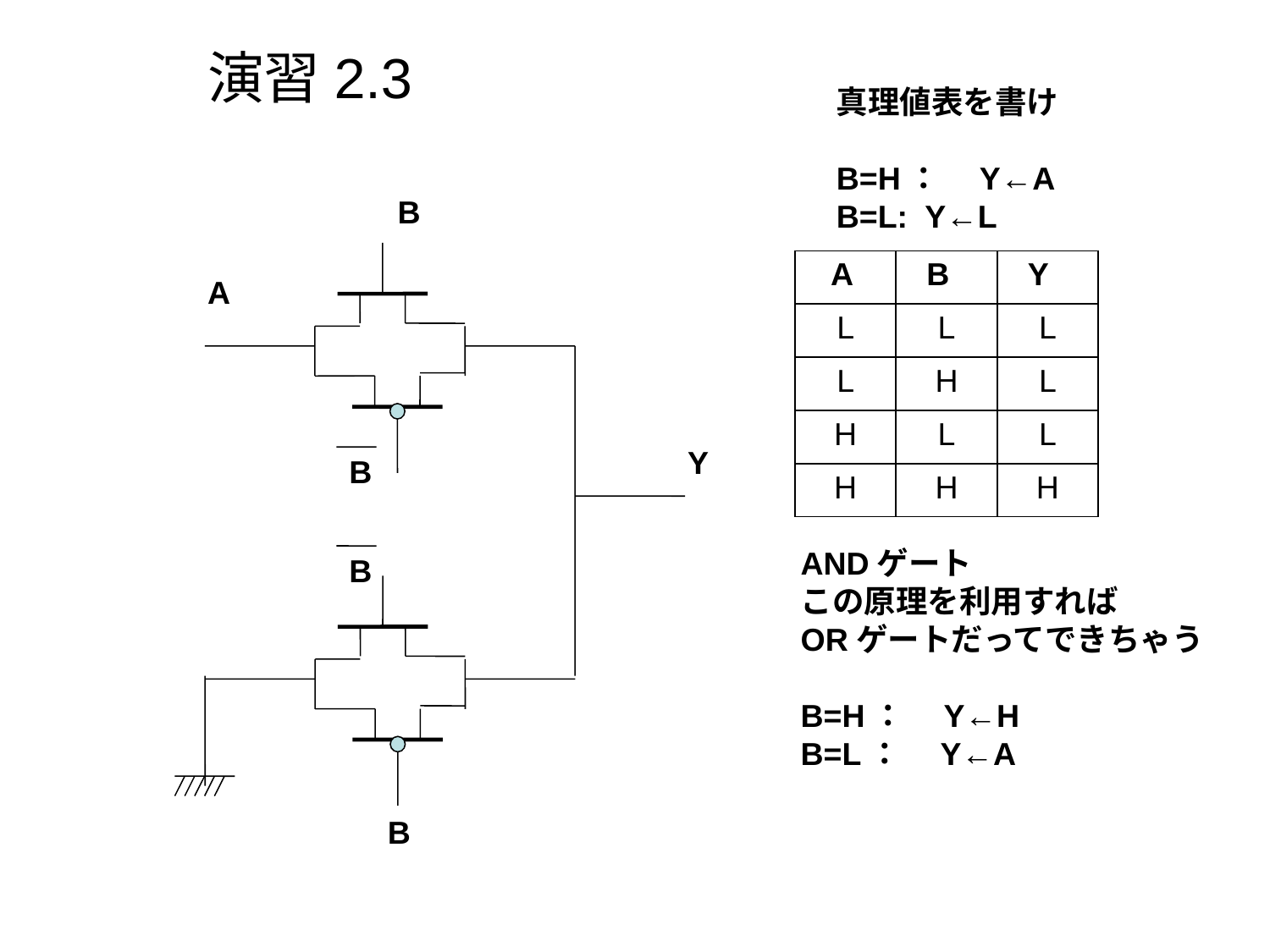

演習2.3
真理値表を書け

B=H：　Y←A
B=L:  Y←L

B

| AA | B | Y |
| --- | --- | --- |
| L | L | L |
| L | H | L |
| H | L | L |
| H | H | H |
A

Y
B

ANDゲート
この原理を利用すれば
ORゲートだってできちゃう

B=H：　Y←H
B=L：　Y←A

B

B